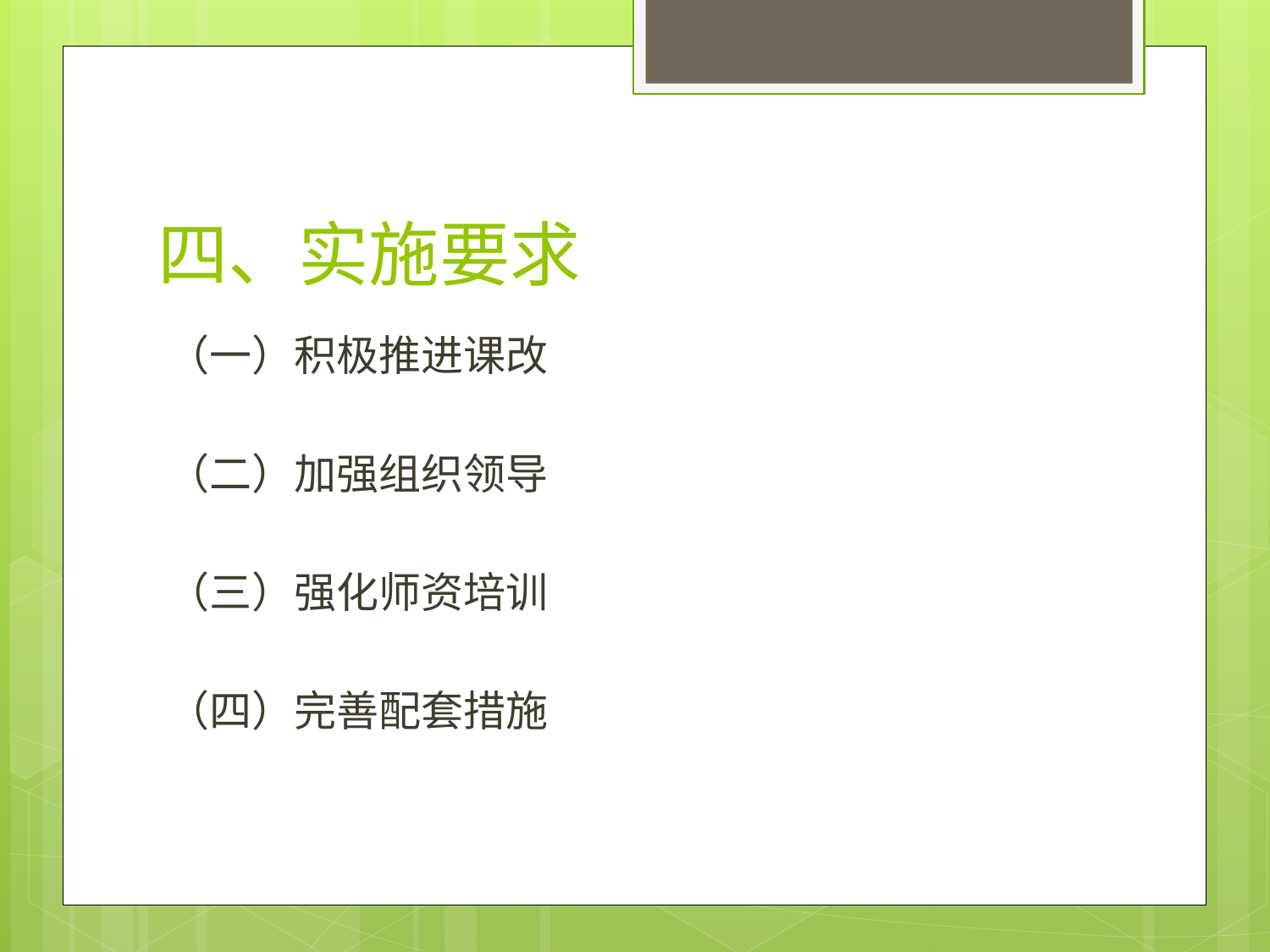

# 四、实施要求
（一）积极推进课改

（二）加强组织领导

（三）强化师资培训

（四）完善配套措施